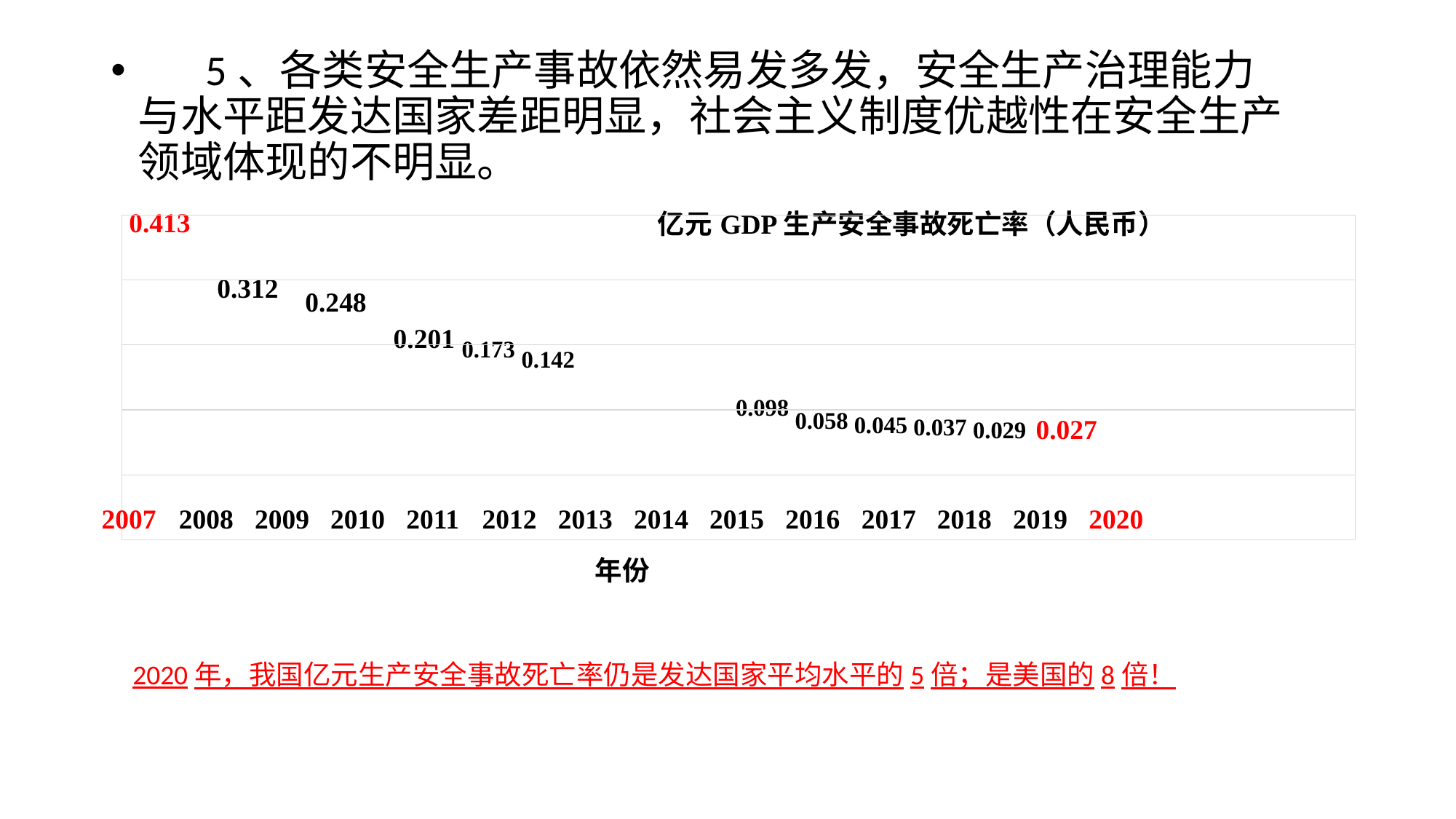

#
       5、各类安全生产事故依然易发多发，安全生产治理能力与水平距发达国家差距明显，社会主义制度优越性在安全生产领域体现的不明显。

| 0.413 |  |  |  | 亿元GDP生产安全事故死亡率（人民币） |
| --- | --- | --- | --- | --- |
|  | 0.312 | 0.248 |  |  |
|  |  |  | 0.201 0.173 0.142 |  |
| 0.098 0.058 0.045 0.037 0.029 0.027 |  |  |  |  |
|  |  |  |  |  |
2007	2008	2009	2010	2011	2012	2013	2014	2015	2016	2017	2018	2019	2020
年份
2020年，我国亿元生产安全事故死亡率仍是发达国家平均水平的5倍；是美国的8倍！
16